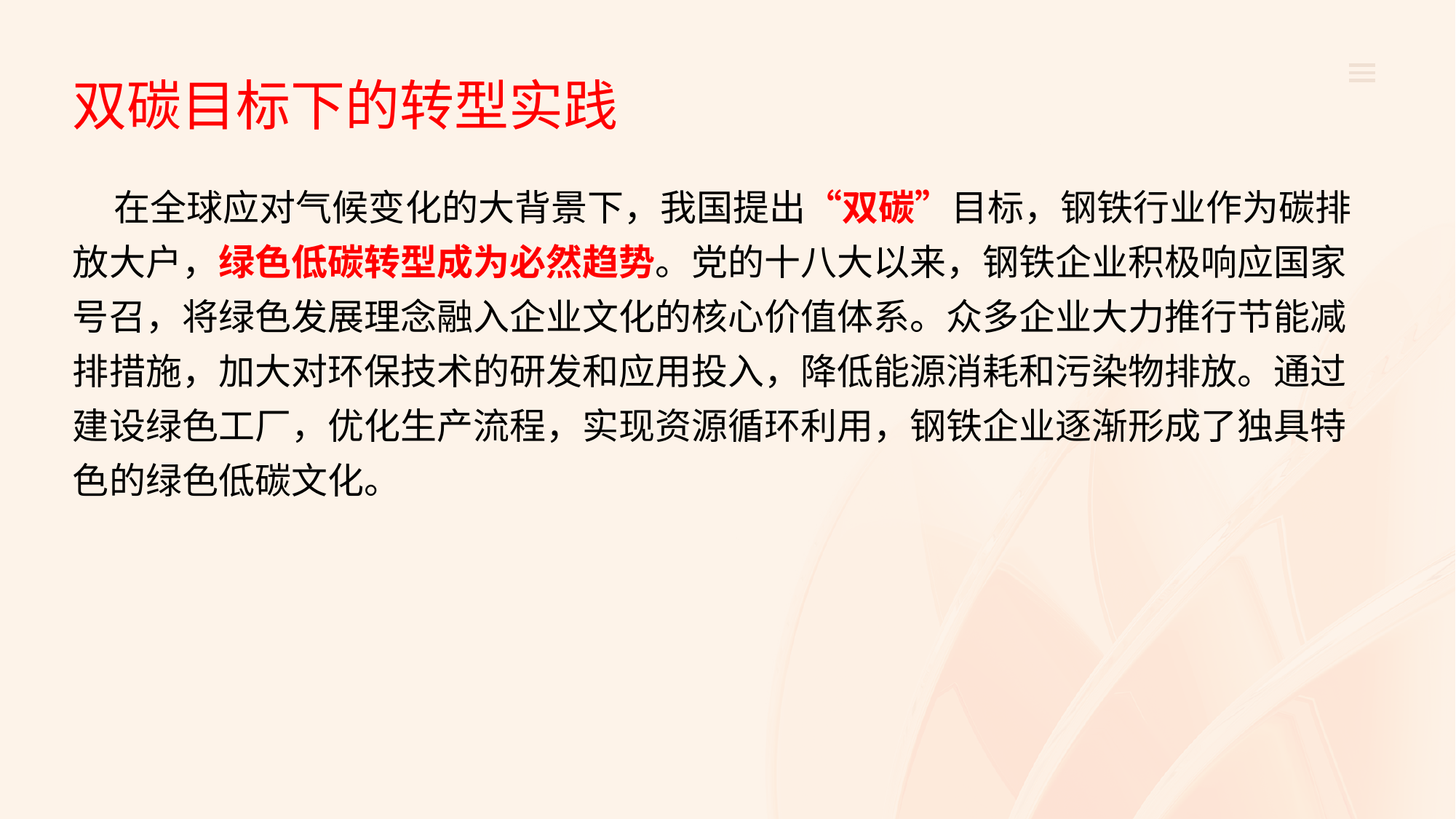

双碳目标下的转型实践
    在全球应对气候变化的大背景下，我国提出“双碳”目标，钢铁行业作为碳排放大户，绿色低碳转型成为必然趋势。党的十八大以来，钢铁企业积极响应国家号召，将绿色发展理念融入企业文化的核心价值体系。众多企业大力推行节能减排措施，加大对环保技术的研发和应用投入，降低能源消耗和污染物排放。通过建设绿色工厂，优化生产流程，实现资源循环利用，钢铁企业逐渐形成了独具特色的绿色低碳文化。